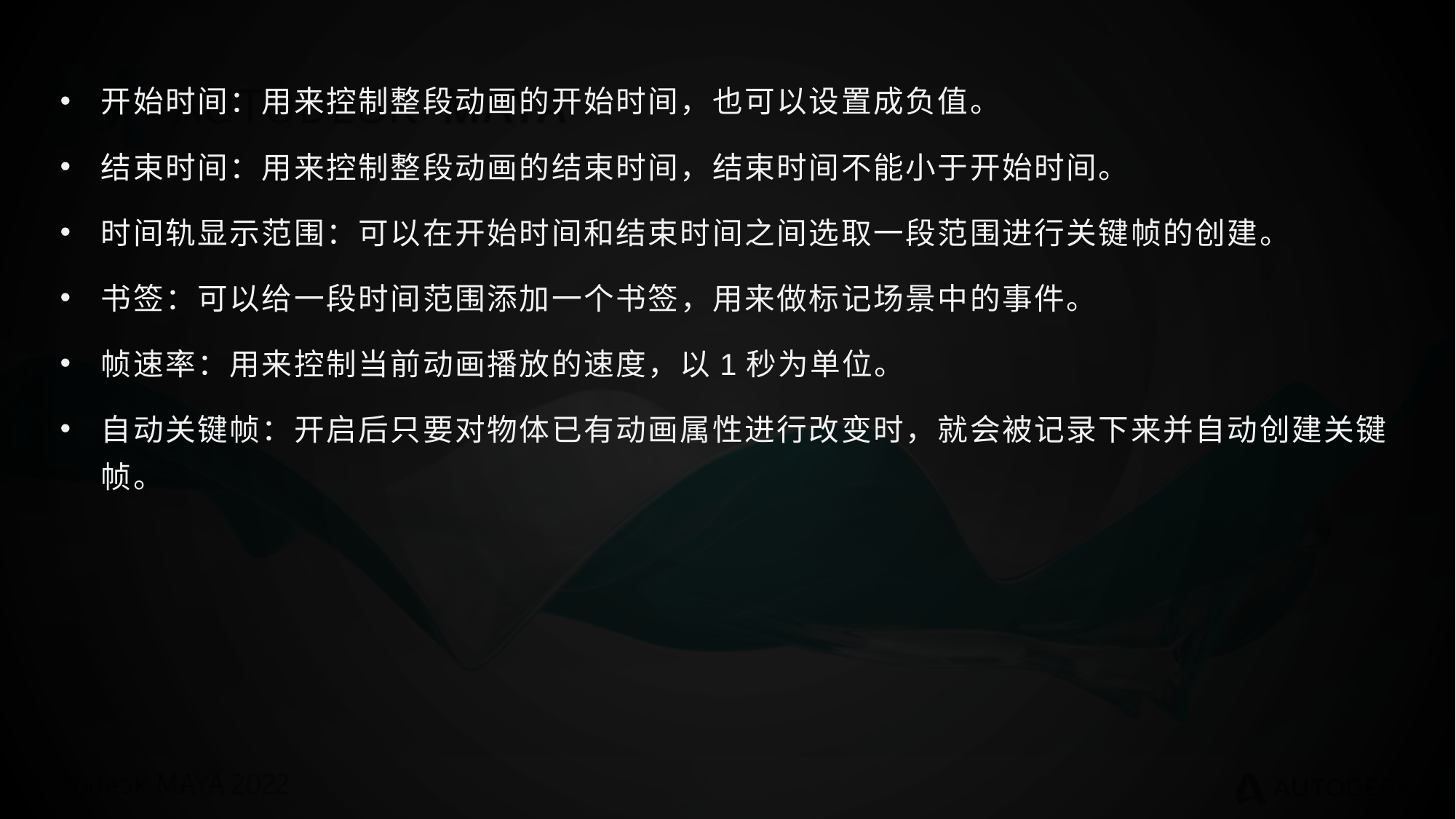

开始时间：用来控制整段动画的开始时间，也可以设置成负值。
结束时间：用来控制整段动画的结束时间，结束时间不能小于开始时间。
时间轨显示范围：可以在开始时间和结束时间之间选取一段范围进行关键帧的创建。
书签：可以给一段时间范围添加一个书签，用来做标记场景中的事件。
帧速率：用来控制当前动画播放的速度，以1秒为单位。
自动关键帧：开启后只要对物体已有动画属性进行改变时，就会被记录下来并自动创建关键帧。